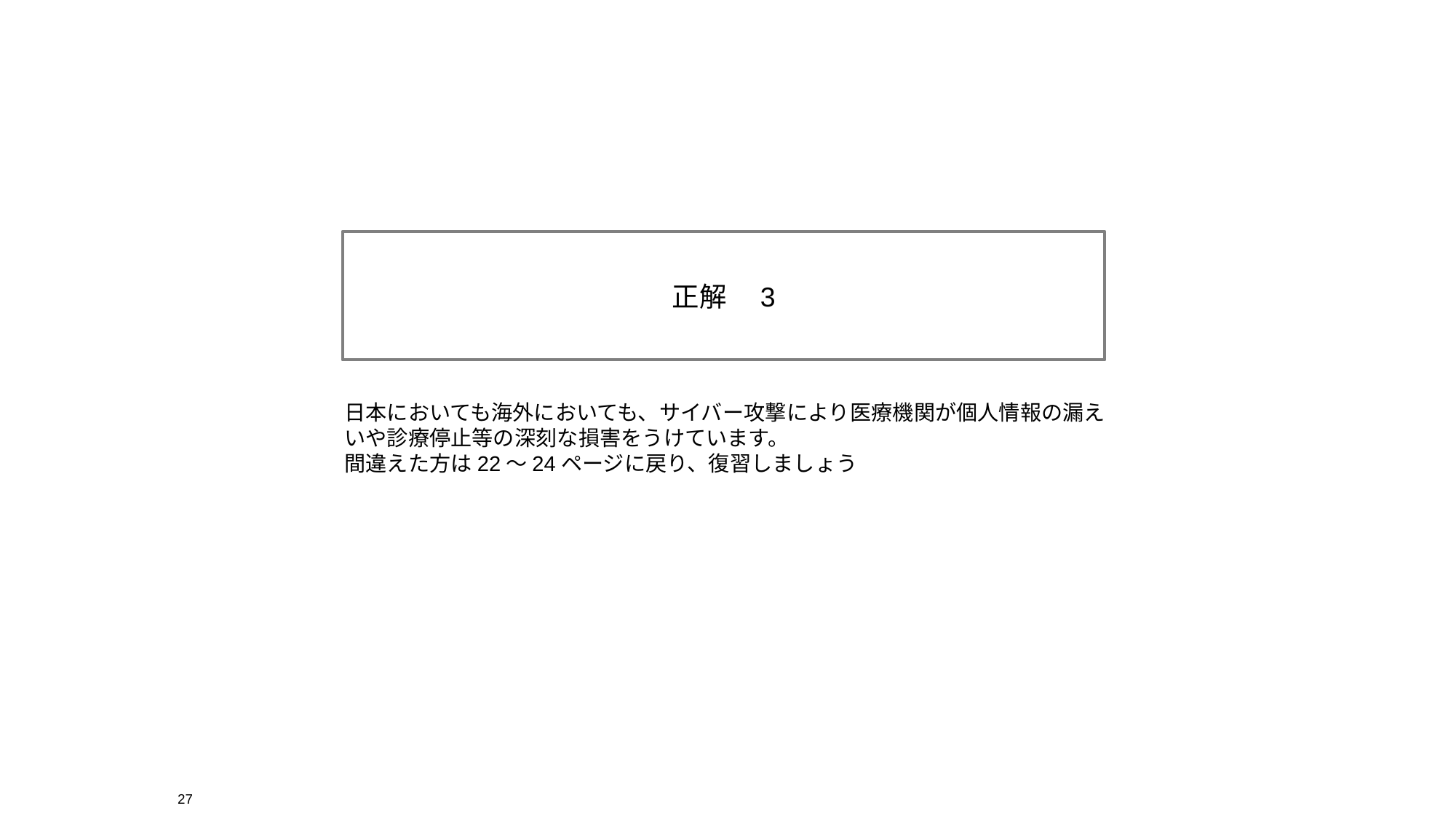

正解　3
日本においても海外においても、サイバー攻撃により医療機関が個人情報の漏えいや診療停止等の深刻な損害をうけています。
間違えた方は22～24ページに戻り、復習しましょう
27